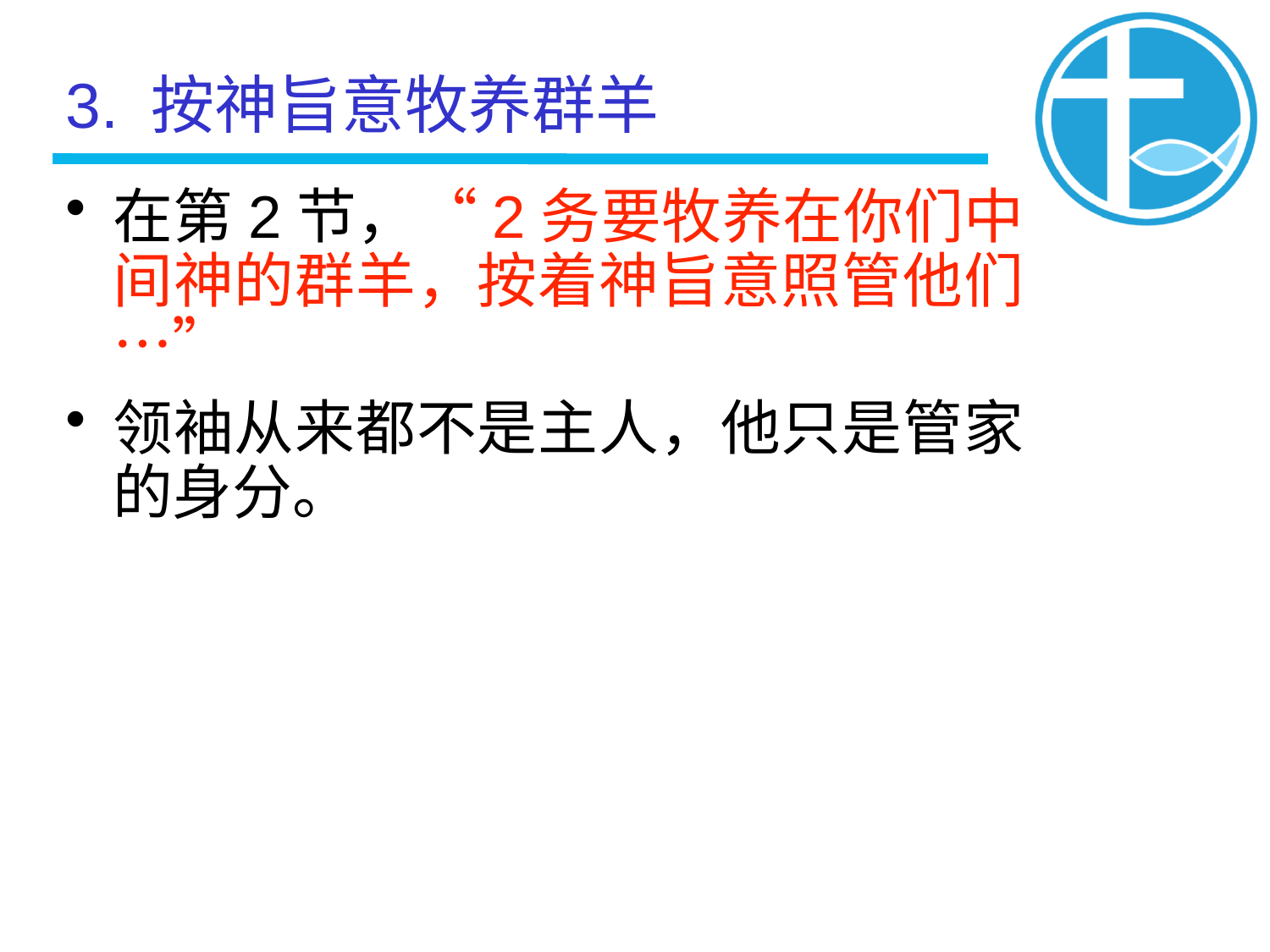

3. 按神旨意牧养群羊
在第2节，“2务要牧养在你们中间神的群羊，按着神旨意照管他们…”
领袖从来都不是主人，他只是管家的身分。